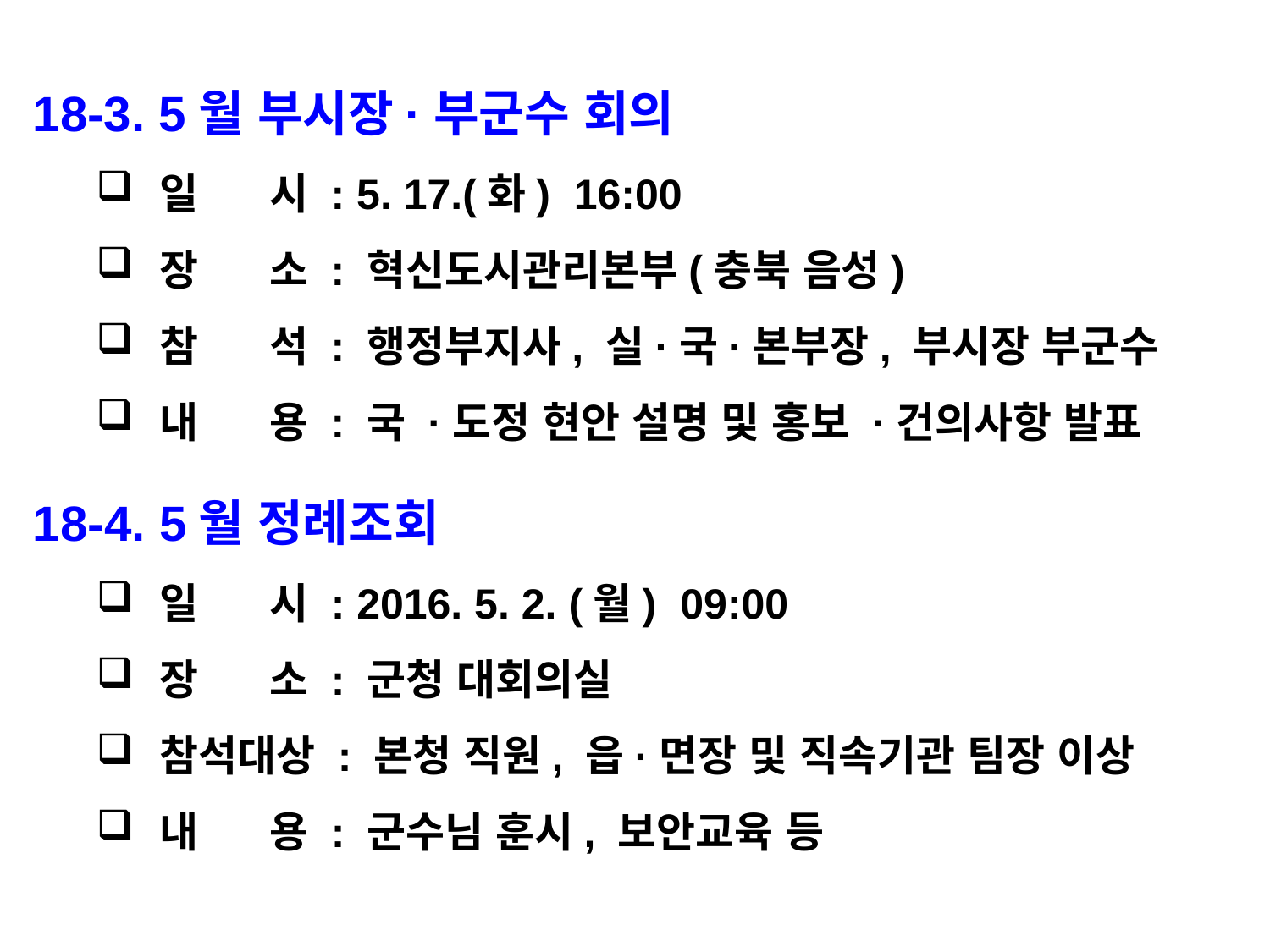

18-3. 5월 부시장·부군수 회의
일      시 : 5. 17.(화)  16:00
장      소 : 혁신도시관리본부(충북 음성)
참      석 : 행정부지사, 실·국·본부장, 부시장 부군수
내      용 : 국 ·도정 현안 설명 및 홍보 ·건의사항 발표
18-4. 5월 정례조회
일      시 : 2016. 5. 2. (월)  09:00
장      소 : 군청 대회의실
참석대상 : 본청 직원, 읍·면장 및 직속기관 팀장 이상
내      용 : 군수님 훈시, 보안교육 등